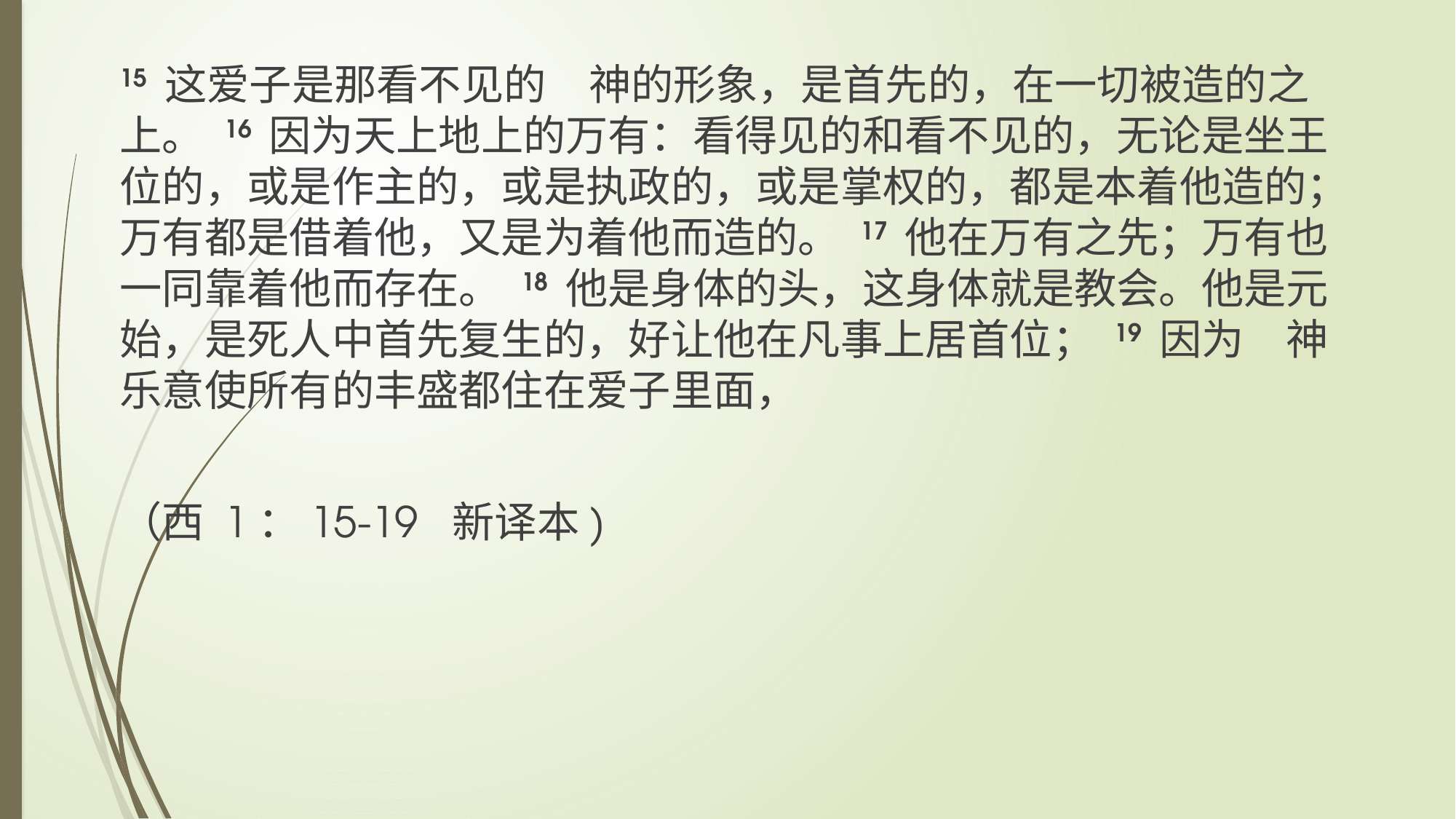

15 这爱子是那看不见的　神的形象，是首先的，在一切被造的之上。 16 因为天上地上的万有：看得见的和看不见的，无论是坐王位的，或是作主的，或是执政的，或是掌权的，都是本着他造的；万有都是借着他，又是为着他而造的。 17 他在万有之先；万有也一同靠着他而存在。 18 他是身体的头，这身体就是教会。他是元始，是死人中首先复生的，好让他在凡事上居首位； 19 因为　神乐意使所有的丰盛都住在爱子里面，

（西 1：15-19  新译本)